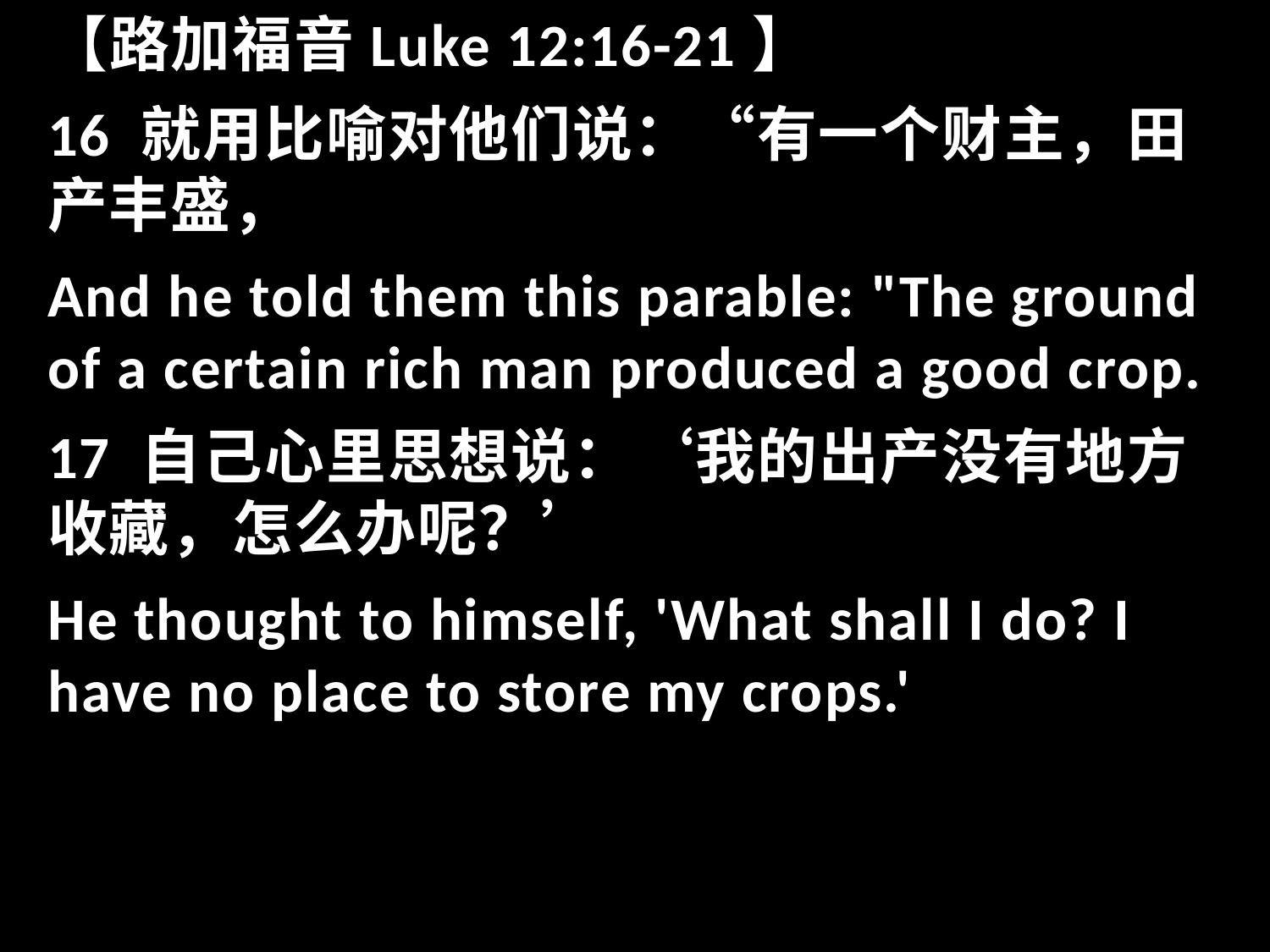

【路加福音Luke 12:16-21】
16 就用比喻对他们说：“有一个财主，田产丰盛，
And he told them this parable: "The ground of a certain rich man produced a good crop.
17 自己心里思想说：‘我的出产没有地方收藏，怎么办呢？’
He thought to himself, 'What shall I do? I have no place to store my crops.'